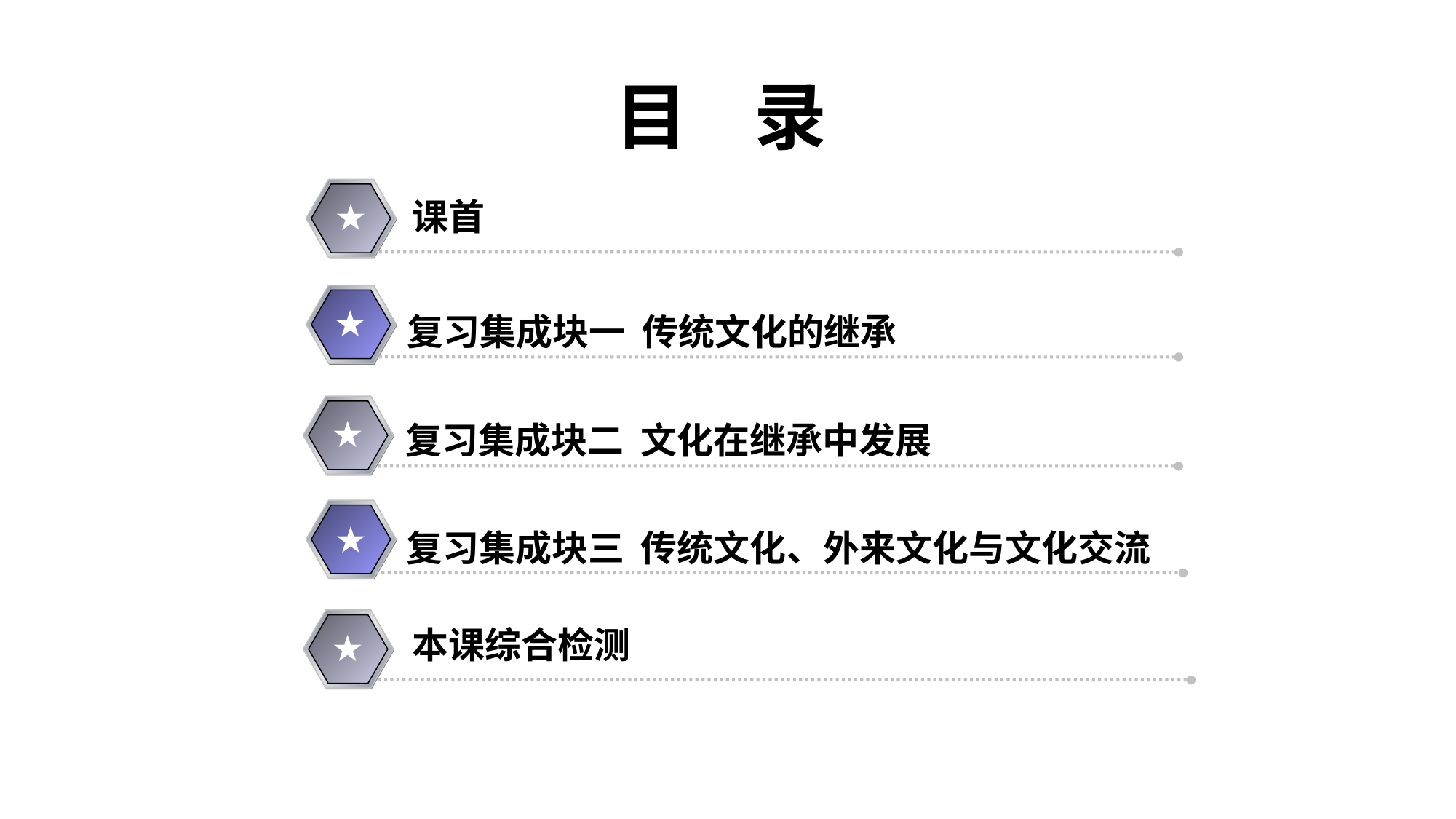

目    录

课首
★

★
复习集成块一  传统文化的继承

★
复习集成块二  文化在继承中发展

★
复习集成块三  传统文化、外来文化与文化交流

本课综合检测
★